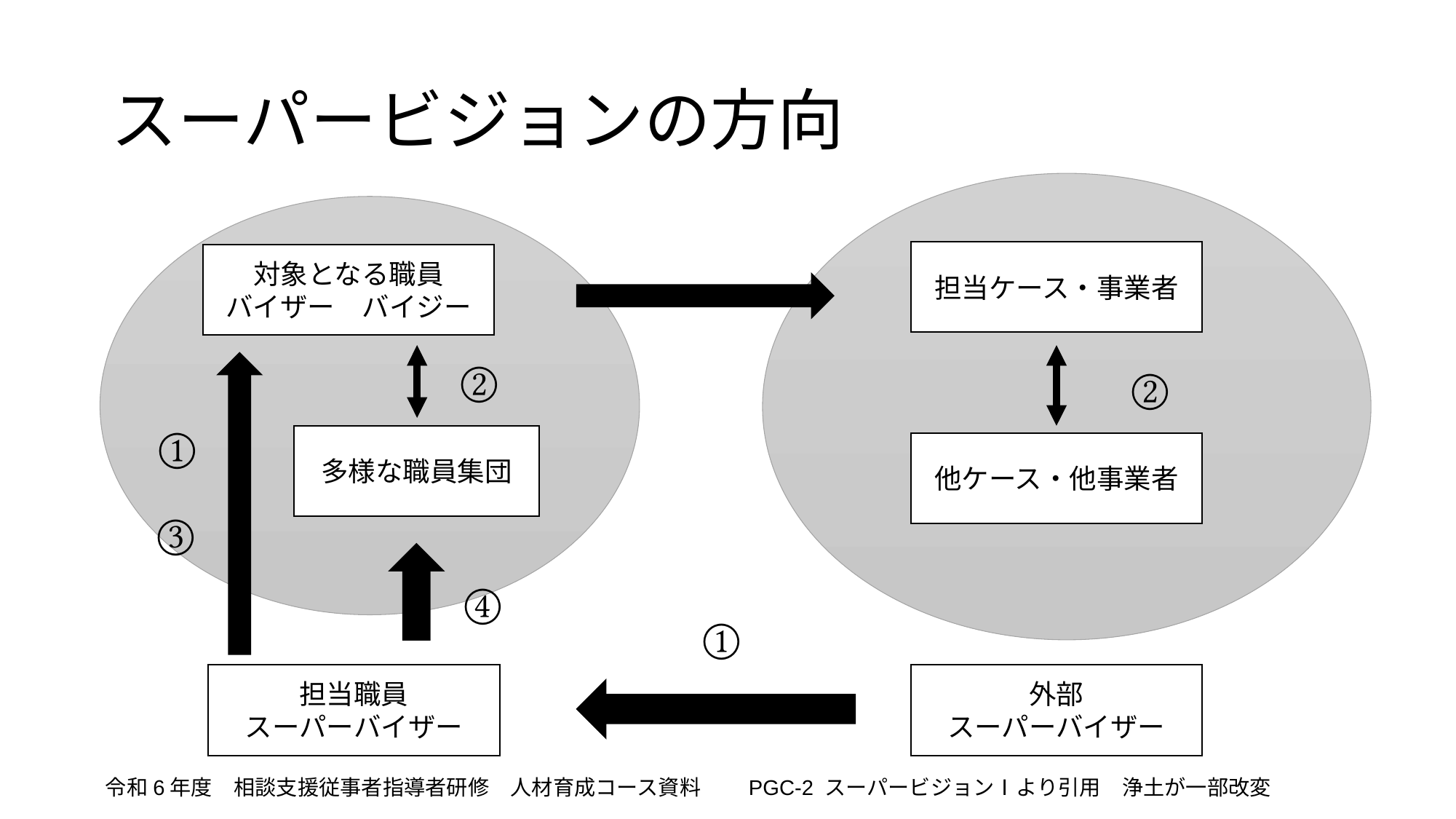

# スーパービジョンの方向

担当ケース・事業者
対象となる職員
バイザー　バイジー

②
②
①
多様な職員集団
他ケース・他事業者

③
④

①
担当職員
スーパーバイザー
外部
スーパーバイザー

令和6年度　相談支援従事者指導者研修　人材育成コース資料　　PGC-2 スーパービジョンⅠより引用　浄土が一部改変